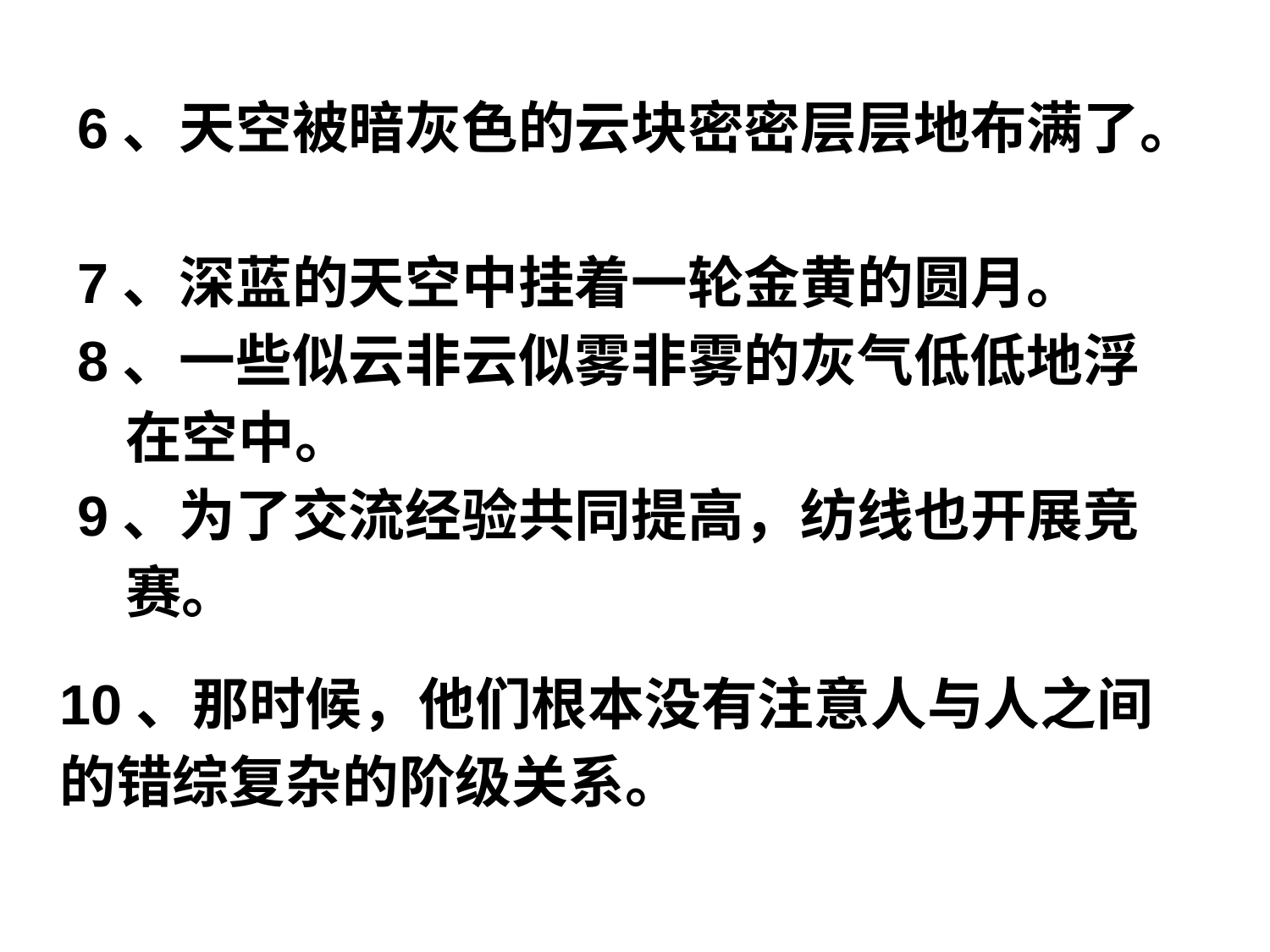

6、天空被暗灰色的云块密密层层地布满了。

7、深蓝的天空中挂着一轮金黄的圆月。
8、一些似云非云似雾非雾的灰气低低地浮在空中。
9、为了交流经验共同提高，纺线也开展竞赛。
10、那时候，他们根本没有注意人与人之间的错综复杂的阶级关系。